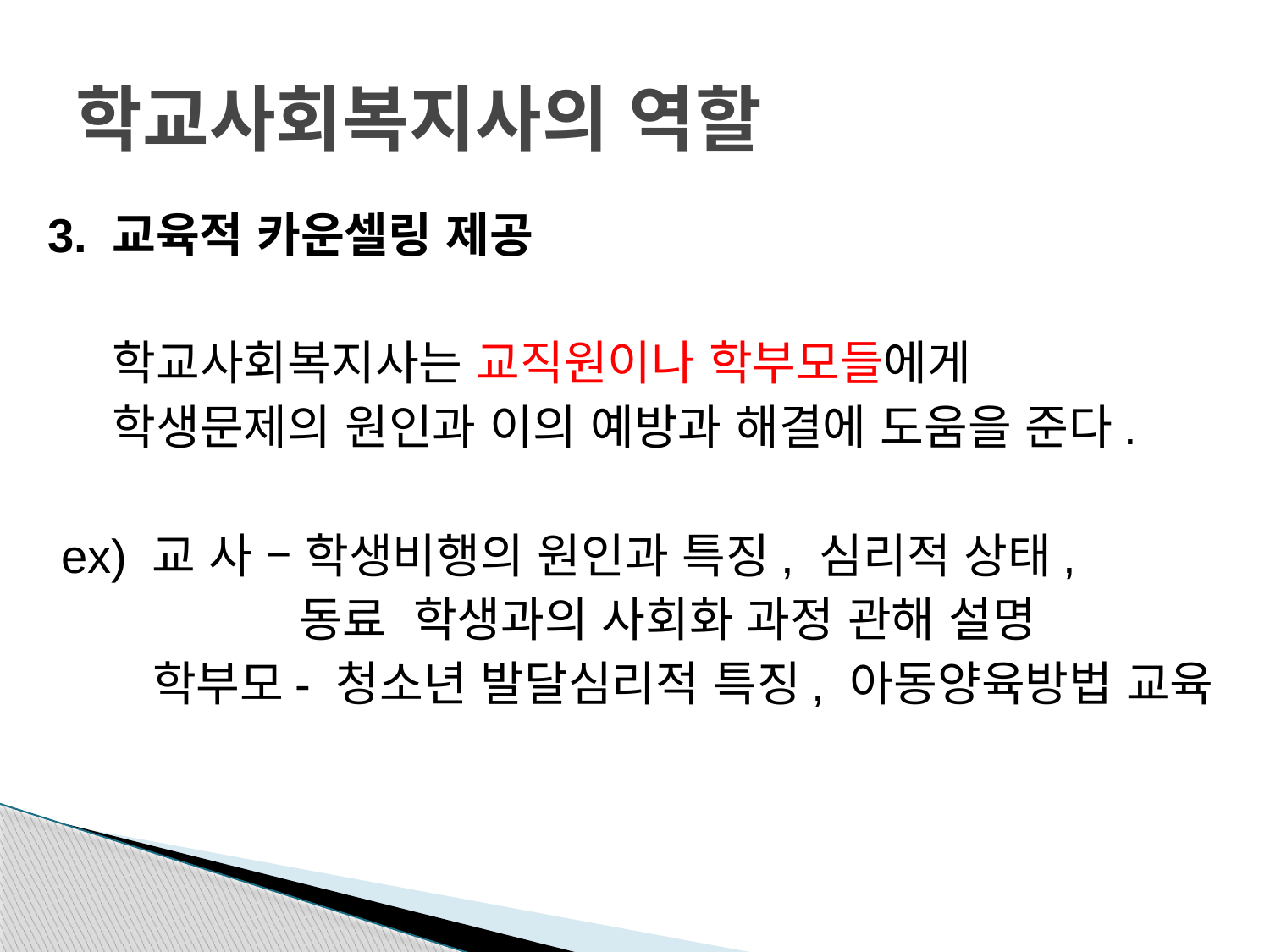

# 학교사회복지사의 역할
3. 교육적 카운셀링 제공

    학교사회복지사는 교직원이나 학부모들에게
    학생문제의 원인과 이의 예방과 해결에 도움을 준다.

 ex) 교 사 – 학생비행의 원인과 특징, 심리적 상태,
                  동료  학생과의 사회화 과정 관해 설명
       학부모- 청소년 발달심리적 특징, 아동양육방법 교육